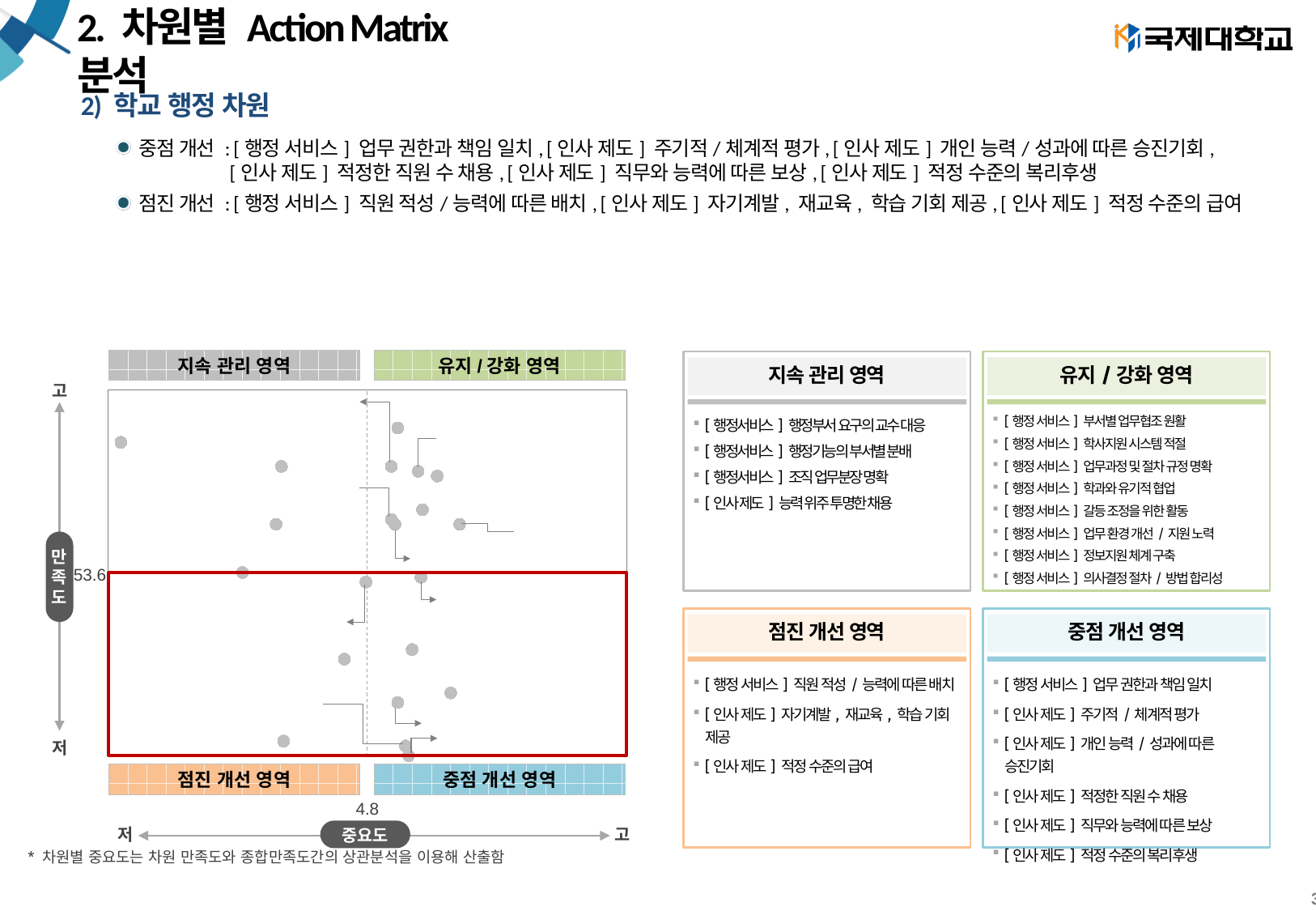

# 2. 차원별 Action Matrix 분석
2) 학교 행정 차원
중점 개선 : [행정 서비스] 업무 권한과 책임 일치, [인사 제도] 주기적/체계적 평가, [인사 제도] 개인 능력/성과에 따른 승진기회,
                        [인사 제도] 적정한 직원 수 채용, [인사 제도] 직무와 능력에 따른 보상, [인사 제도] 적정 수준의 복리후생
점진 개선 : [행정 서비스] 직원 적성/능력에 따른 배치, [인사 제도] 자기계발, 재교육, 학습 기회 제공, [인사 제도] 적정 수준의 급여

### Chart

| Category | Y축 |
|---|---|
지속 관리 영역
유지/강화 영역

지속 관리 영역

유지/강화 영역

고
만
족
도
저

[행정서비스] 행정부서 요구의 교수 대응
[행정서비스] 행정기능의 부서별 분배
[행정서비스] 조직 업무분장 명확
[인사 제도] 능력 위주 투명한 채용
[행정 서비스] 부서별 업무협조 원활
[행정 서비스] 학사지원 시스템 적절
[행정 서비스] 업무과정 및 절차 규정 명확
[행정 서비스] 학과와 유기적 협업
[행정 서비스] 갈등 조정을 위한 활동
[행정 서비스] 업무 환경 개선/지원 노력
[행정 서비스] 정보지원 체계 구축
[행정 서비스] 의사결정 절차/방법 합리성

53.6

점진 개선 영역

중점 개선 영역

[행정 서비스] 직원 적성/능력에 따른 배치
[인사 제도] 자기계발, 재교육, 학습 기회 제공
[인사 제도] 적정 수준의 급여
[행정 서비스] 업무 권한과 책임 일치
[인사 제도] 주기적/체계적 평가
[인사 제도] 개인 능력/성과에 따른 승진기회
[인사 제도] 적정한 직원 수 채용
[인사 제도] 직무와 능력에 따른 보상
[인사 제도] 적정 수준의 복리후생

점진 개선 영역
중점 개선 영역
4.8
중요도
저
고
* 차원별 중요도는 차원 만족도와 종합만족도간의 상관분석을 이용해 산출함